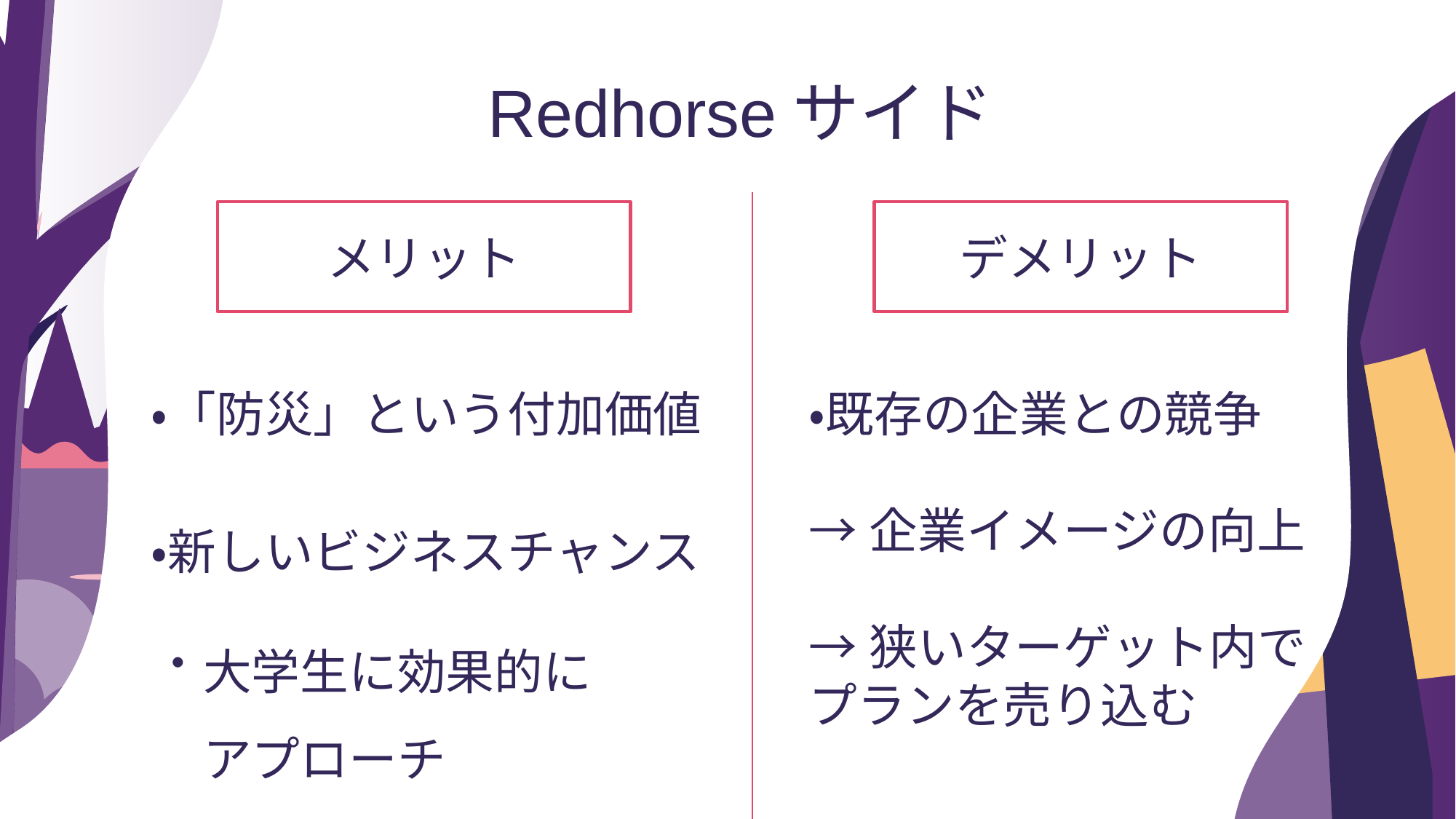

Redhorseサイド
メリット
デメリット
・「防災」という付加価値
・既存の企業との競争

→企業イメージの向上

→狭いターゲット内で
プランを売り込む

・新しいビジネスチャンス
大学生に効果的に
アプローチ
・